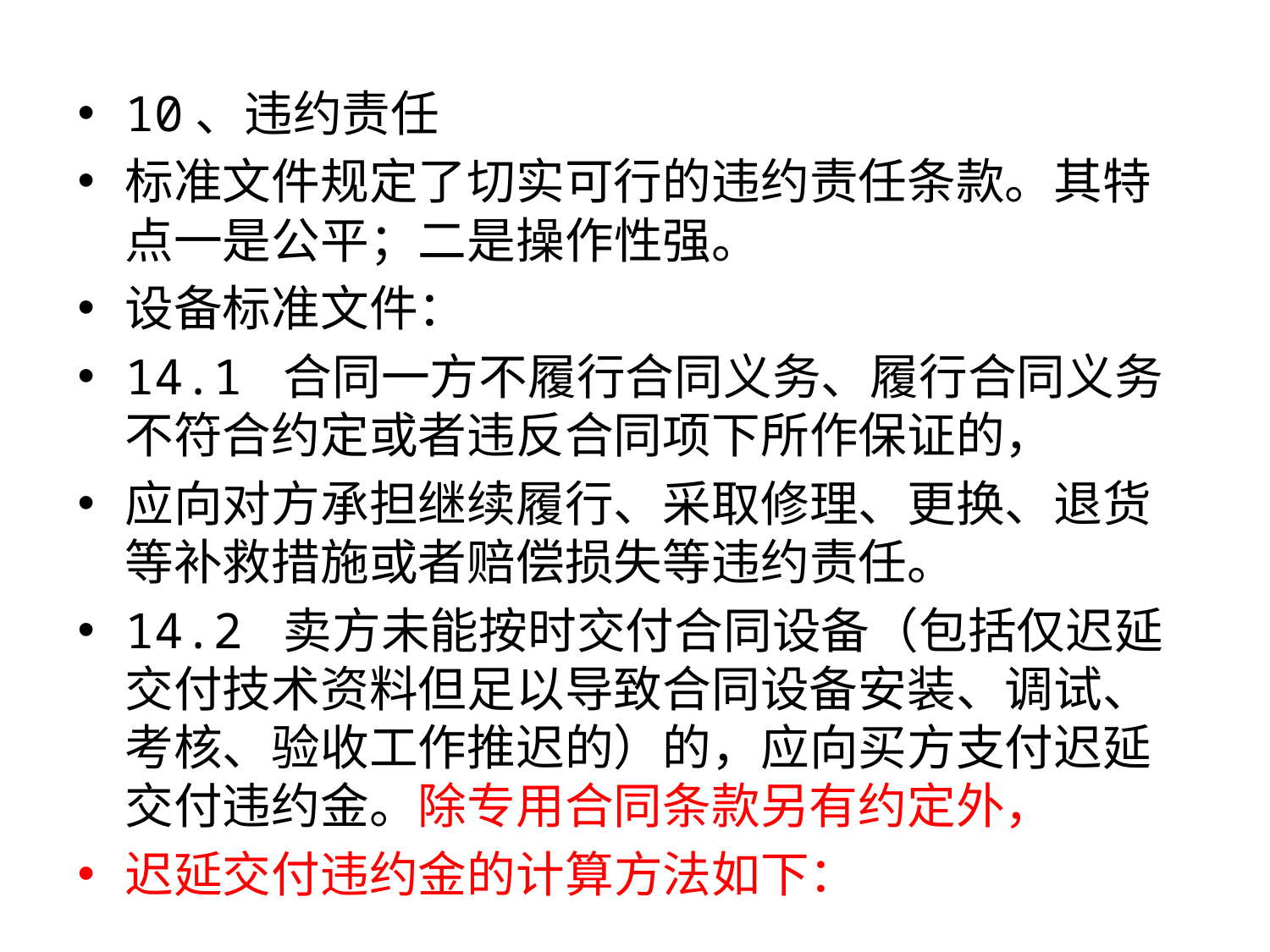

10、违约责任
标准文件规定了切实可行的违约责任条款。其特点一是公平；二是操作性强。
设备标准文件：
14.1 合同一方不履行合同义务、履行合同义务不符合约定或者违反合同项下所作保证的，
应向对方承担继续履行、采取修理、更换、退货等补救措施或者赔偿损失等违约责任。
14.2 卖方未能按时交付合同设备（包括仅迟延交付技术资料但足以导致合同设备安装、调试、考核、验收工作推迟的）的，应向买方支付迟延交付违约金。除专用合同条款另有约定外，
迟延交付违约金的计算方法如下：